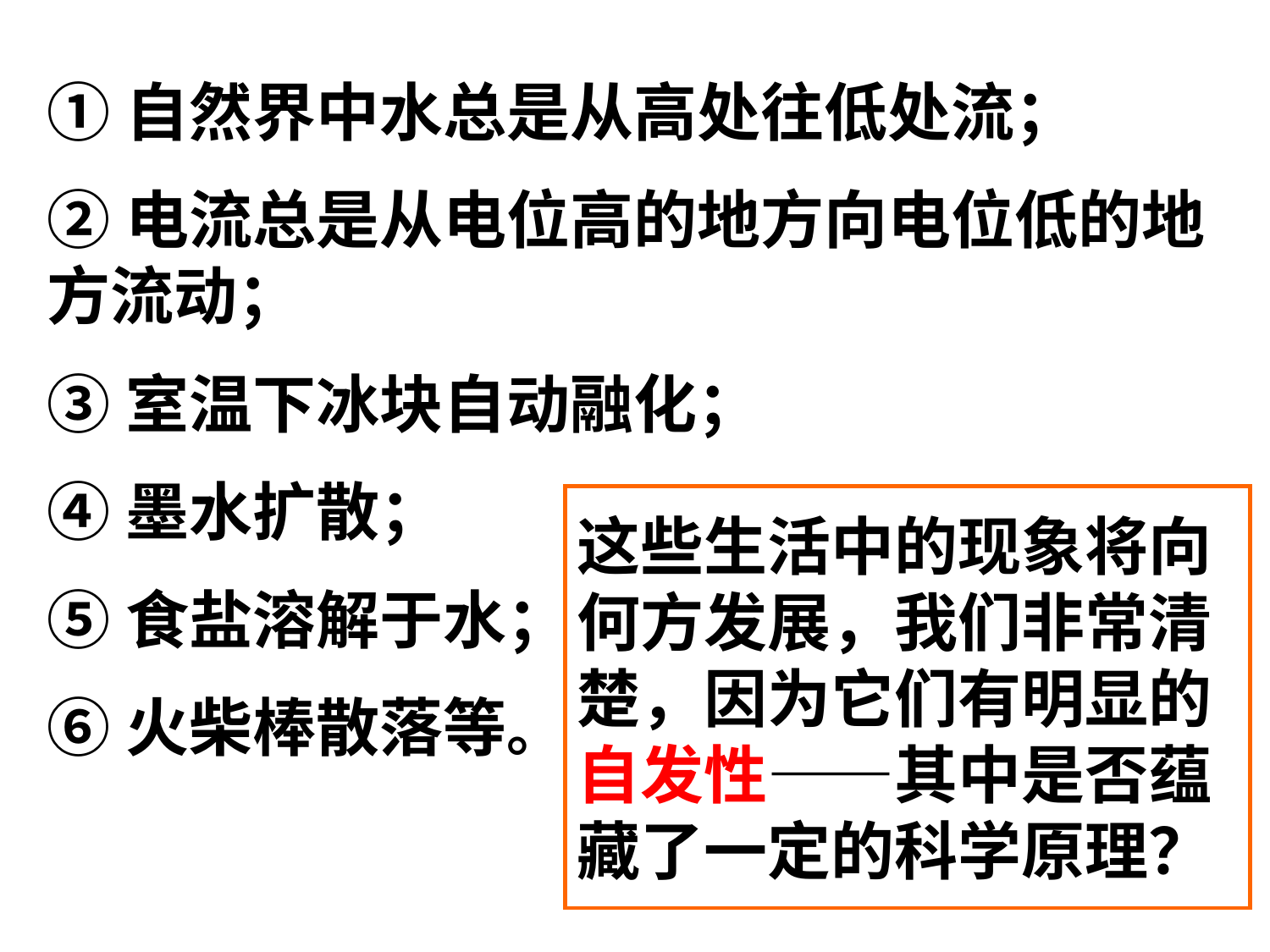

①自然界中水总是从高处往低处流；
②电流总是从电位高的地方向电位低的地方流动；
③室温下冰块自动融化；
④墨水扩散；
⑤食盐溶解于水；
⑥火柴棒散落等。
这些生活中的现象将向何方发展，我们非常清楚，因为它们有明显的自发性——其中是否蕴藏了一定的科学原理？